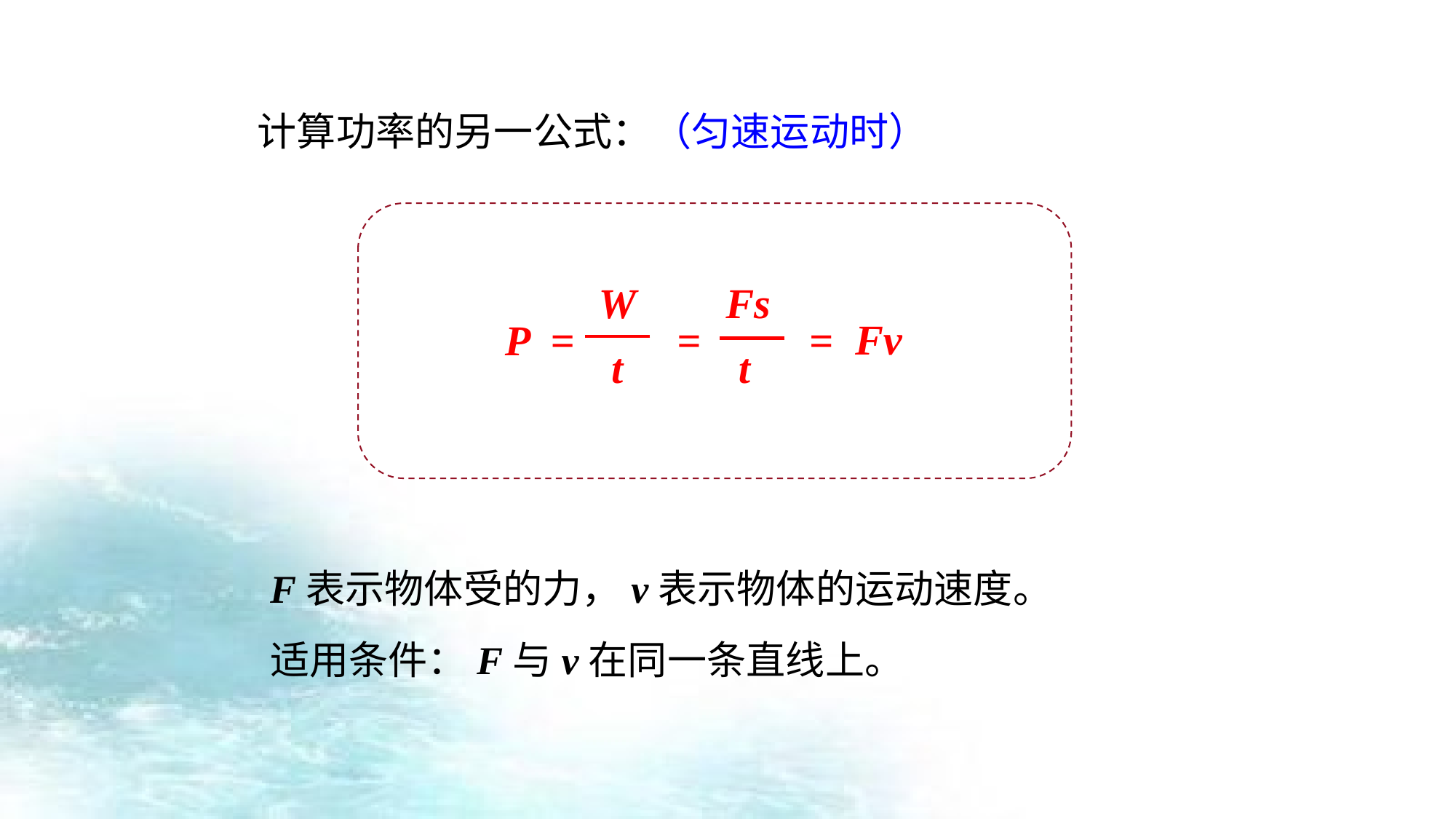

计算功率的另一公式：（匀速运动时）

Fs
W
P  =
t
Fv
 =
 =
t
F表示物体受的力，v表示物体的运动速度。
适用条件：F与v在同一条直线上。